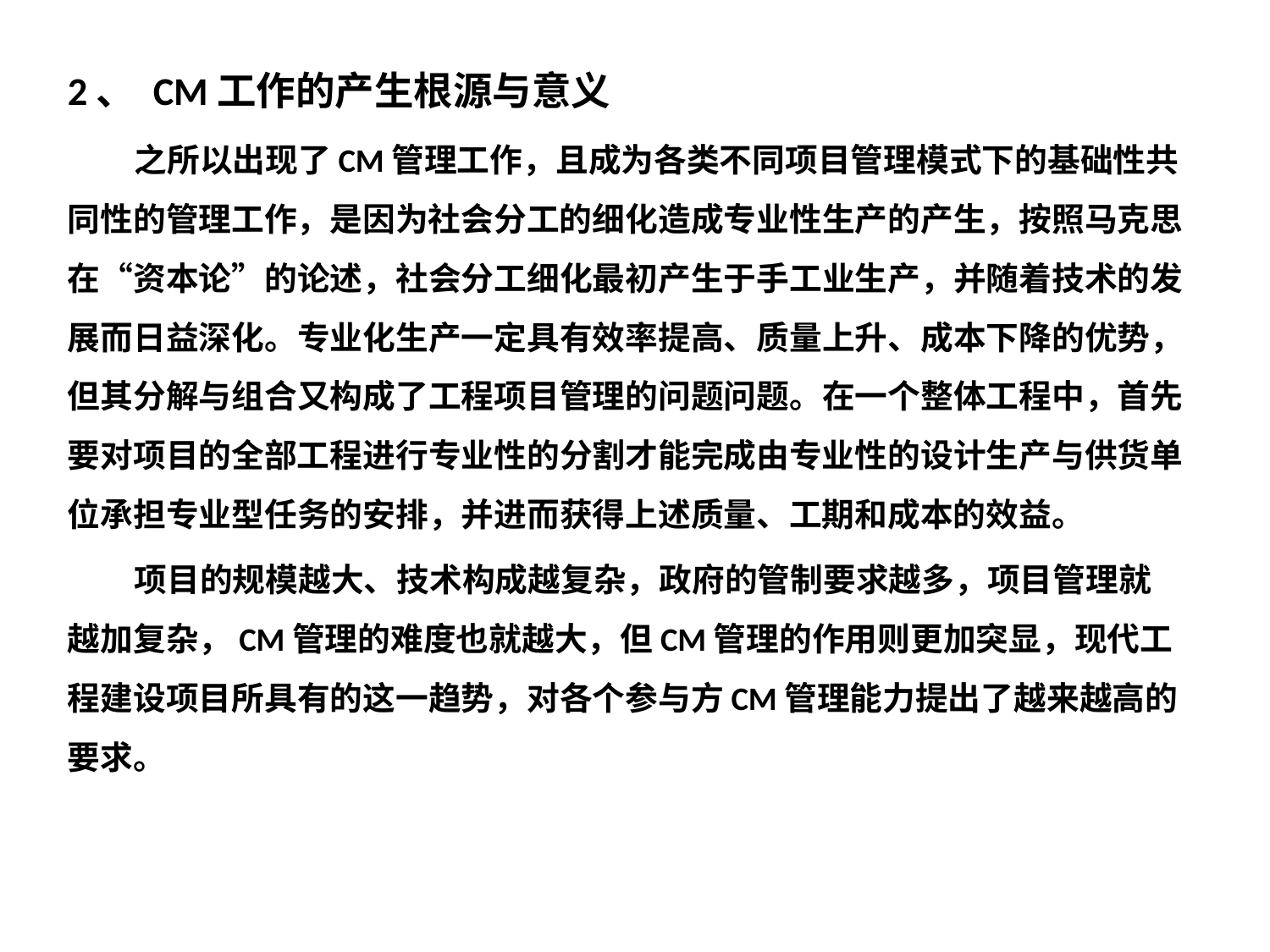

2、 CM工作的产生根源与意义
        之所以出现了CM管理工作，且成为各类不同项目管理模式下的基础性共同性的管理工作，是因为社会分工的细化造成专业性生产的产生，按照马克思在“资本论”的论述，社会分工细化最初产生于手工业生产，并随着技术的发展而日益深化。专业化生产一定具有效率提高、质量上升、成本下降的优势，但其分解与组合又构成了工程项目管理的问题问题。在一个整体工程中，首先要对项目的全部工程进行专业性的分割才能完成由专业性的设计生产与供货单位承担专业型任务的安排，并进而获得上述质量、工期和成本的效益。
        项目的规模越大、技术构成越复杂，政府的管制要求越多，项目管理就越加复杂，CM管理的难度也就越大，但CM管理的作用则更加突显，现代工程建设项目所具有的这一趋势，对各个参与方CM管理能力提出了越来越高的要求。